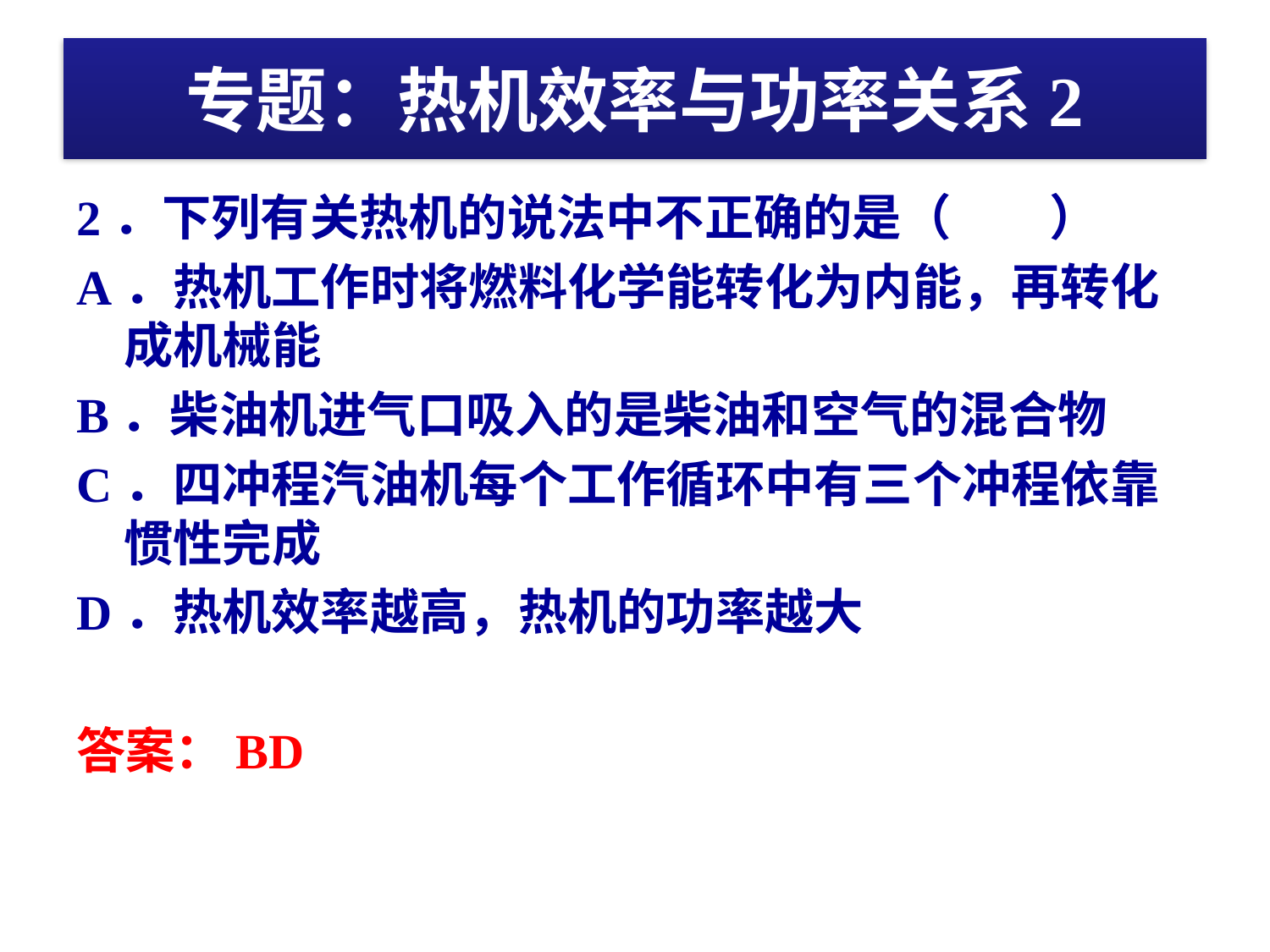

# 专题：热机效率与功率关系2
2．下列有关热机的说法中不正确的是（　　）
A．热机工作时将燃料化学能转化为内能，再转化成机械能
B．柴油机进气口吸入的是柴油和空气的混合物
C．四冲程汽油机每个工作循环中有三个冲程依靠惯性完成
D．热机效率越高，热机的功率越大

答案：BD